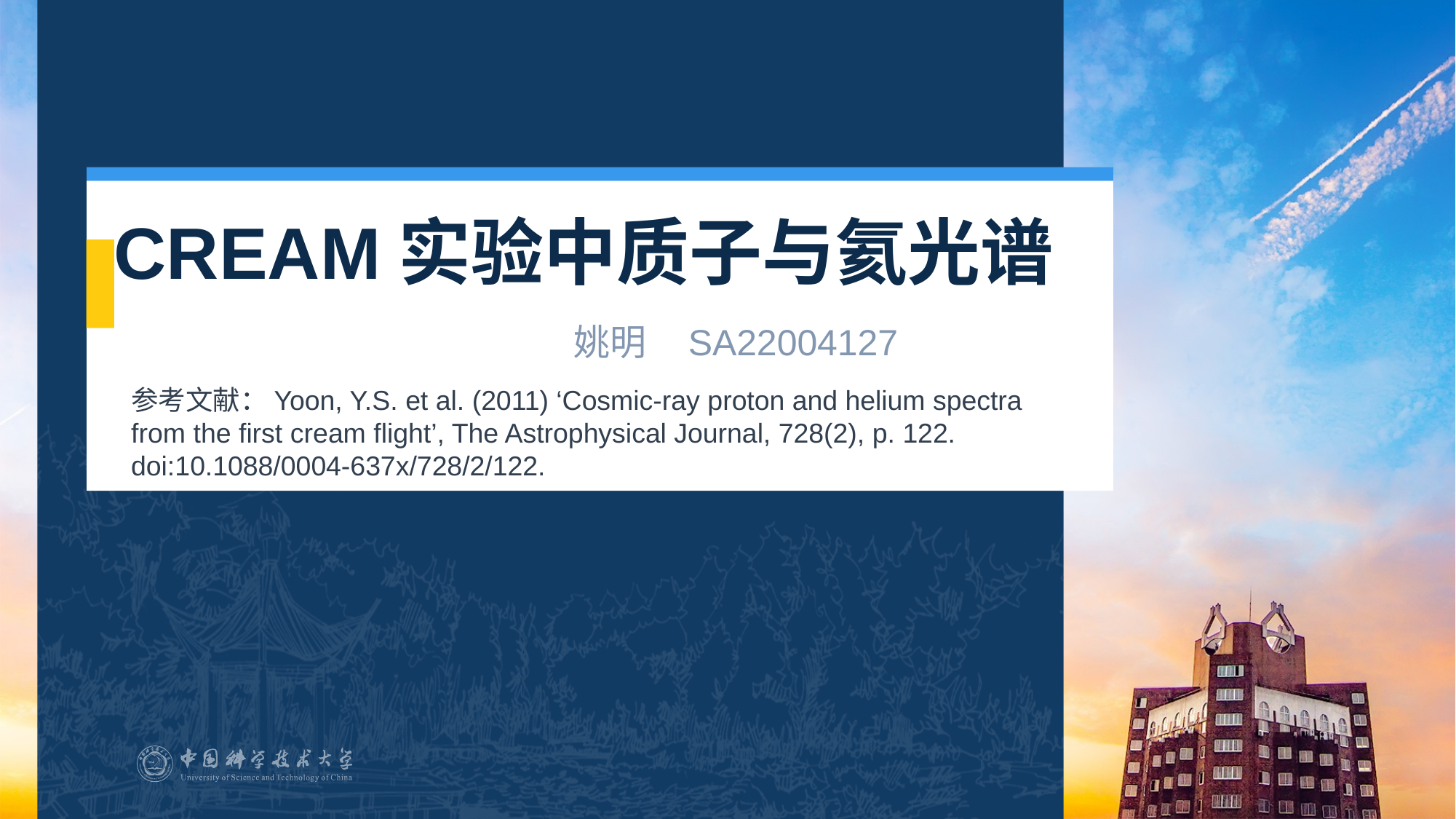

# CREAM实验中质子与氦光谱
                                                   姚明    SA22004127
参考文献：Yoon, Y.S. et al. (2011) ‘Cosmic-ray proton and helium spectra from the first cream flight’, The Astrophysical Journal, 728(2), p. 122. doi:10.1088/0004-637x/728/2/122.